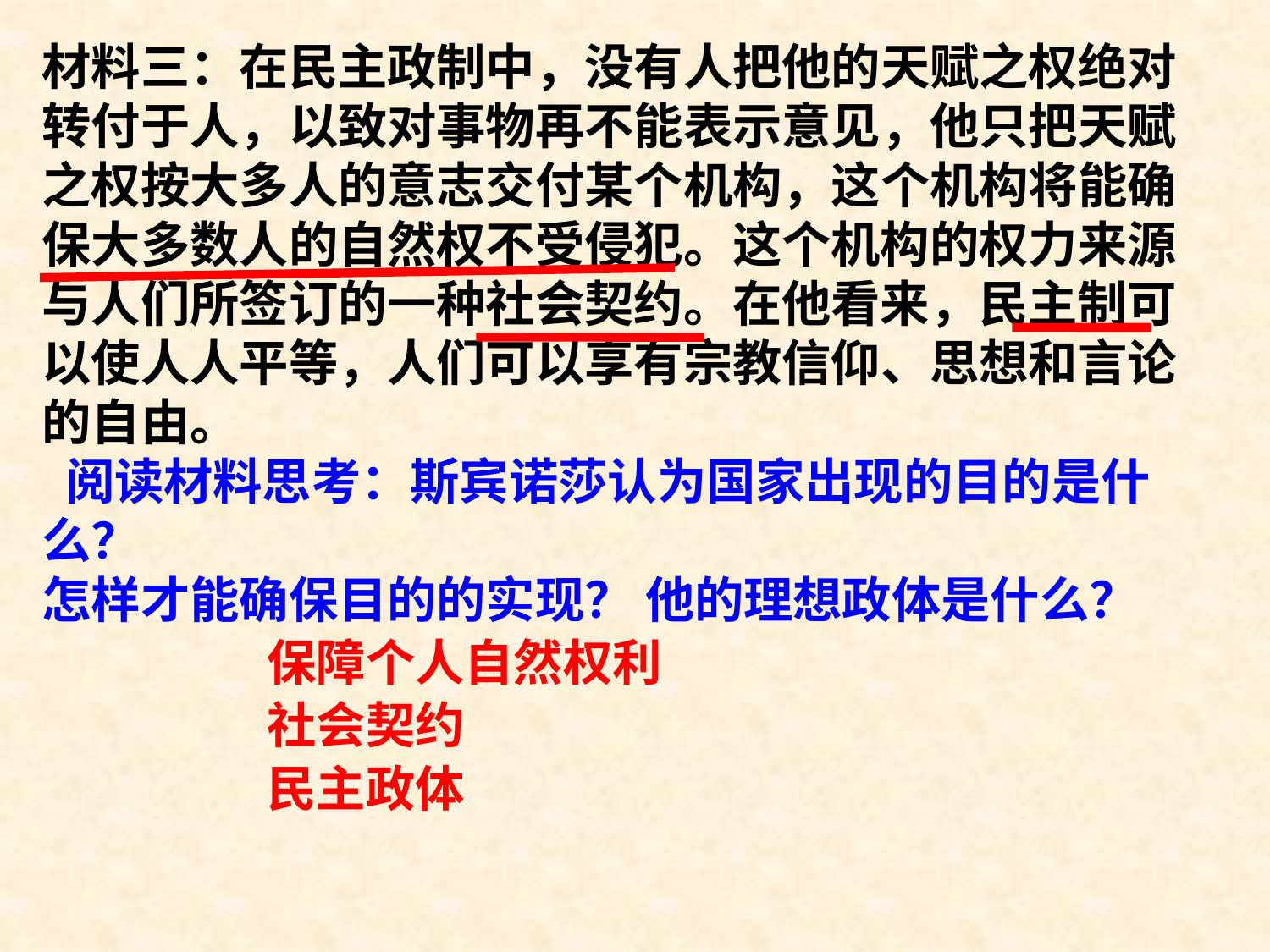

材料三：在民主政制中，没有人把他的天赋之权绝对转付于人，以致对事物再不能表示意见，他只把天赋之权按大多人的意志交付某个机构，这个机构将能确保大多数人的自然权不受侵犯。这个机构的权力来源与人们所签订的一种社会契约。在他看来，民主制可以使人人平等，人们可以享有宗教信仰、思想和言论的自由。
 阅读材料思考：斯宾诺莎认为国家出现的目的是什么？
怎样才能确保目的的实现？ 他的理想政体是什么？
                   保障个人自然权利
                   社会契约
                   民主政体